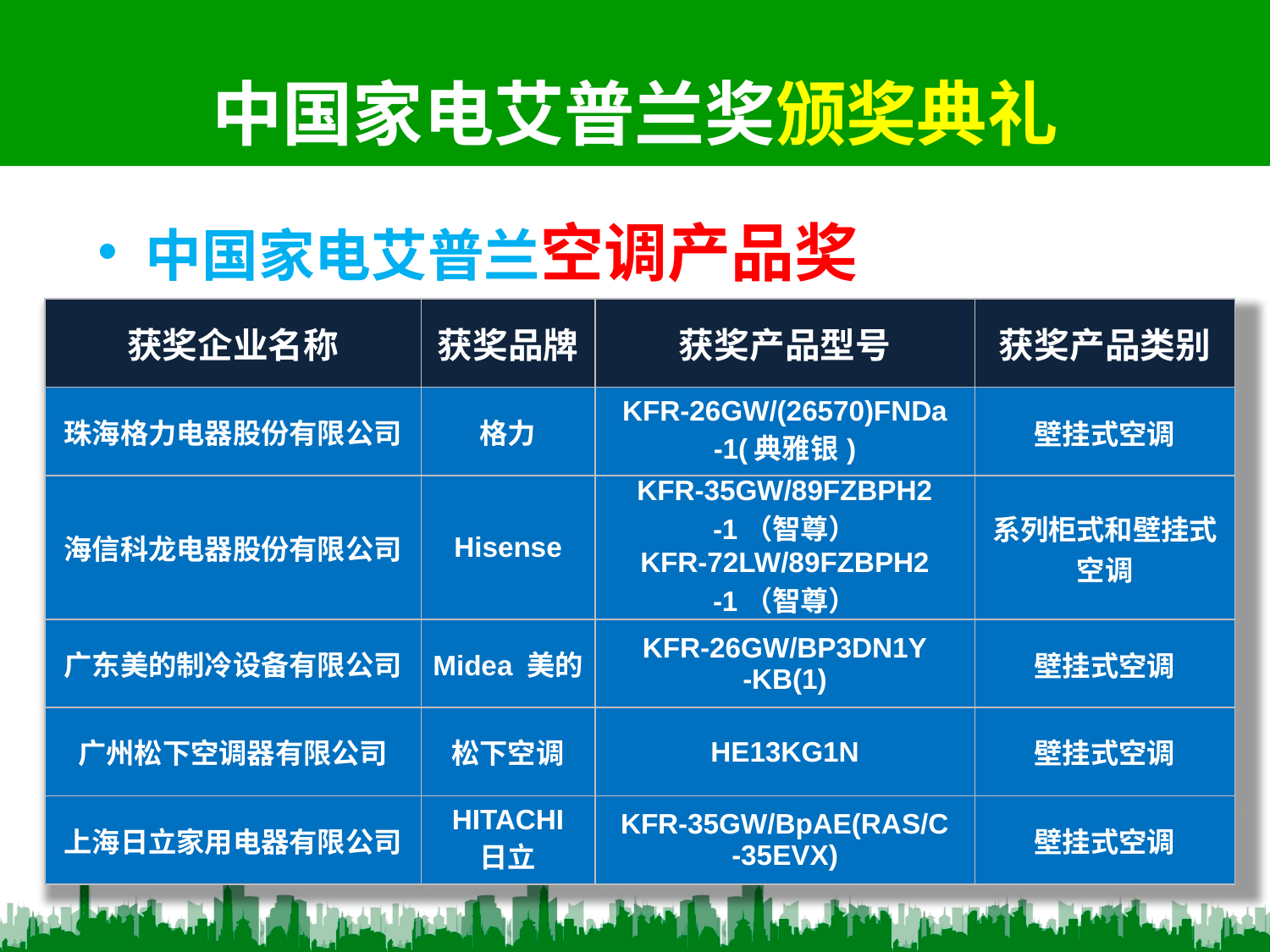

# 中国家电艾普兰奖颁奖典礼
中国家电艾普兰空调产品奖
| 获奖企业名称 | 获奖品牌 | 获奖产品型号 | 获奖产品类别 |
| --- | --- | --- | --- |
| 珠海格力电器股份有限公司 | 格力 | KFR-26GW/(26570)FNDa -1(典雅银) | 壁挂式空调 |
| 海信科龙电器股份有限公司 | Hisense | KFR-35GW/89FZBPH2 -1（智尊） KFR-72LW/89FZBPH2 -1（智尊） | 系列柜式和壁挂式 空调 |
| 广东美的制冷设备有限公司 | Midea 美的 | KFR-26GW/BP3DN1Y -KB(1) | 壁挂式空调 |
| 广州松下空调器有限公司 | 松下空调 | HE13KG1N | 壁挂式空调 |
| 上海日立家用电器有限公司 | HITACHI 日立 | KFR-35GW/BpAE(RAS/C -35EVX) | 壁挂式空调 |